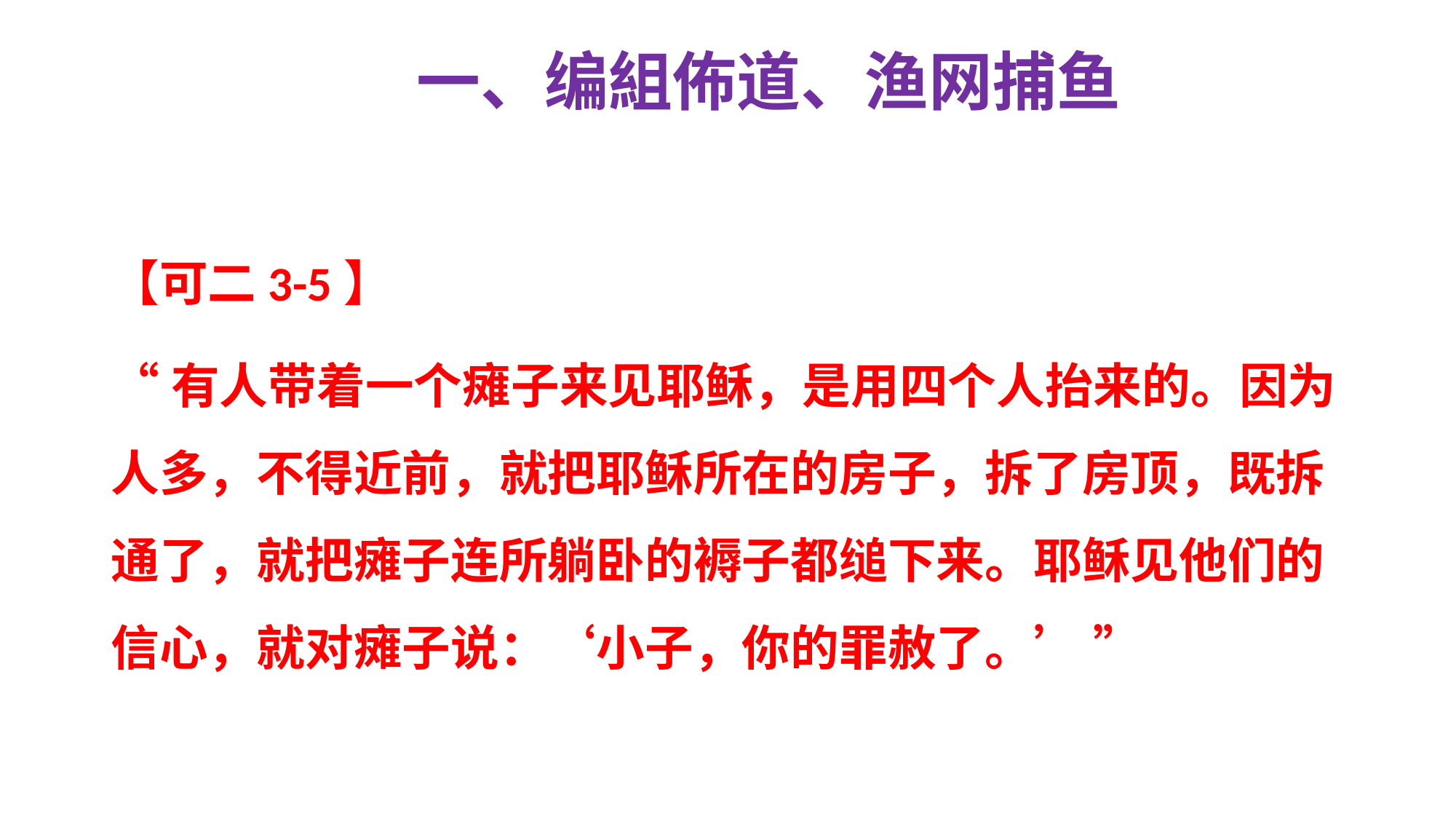

# 一、编組佈道、渔网捕鱼
【可二3-5】
“有人带着一个瘫子来见耶稣，是用四个人抬来的。因为人多，不得近前，就把耶稣所在的房子，拆了房顶，既拆通了，就把瘫子连所躺卧的褥子都缒下来。耶稣见他们的信心，就对瘫子说：‘小子，你的罪赦了。’ ”